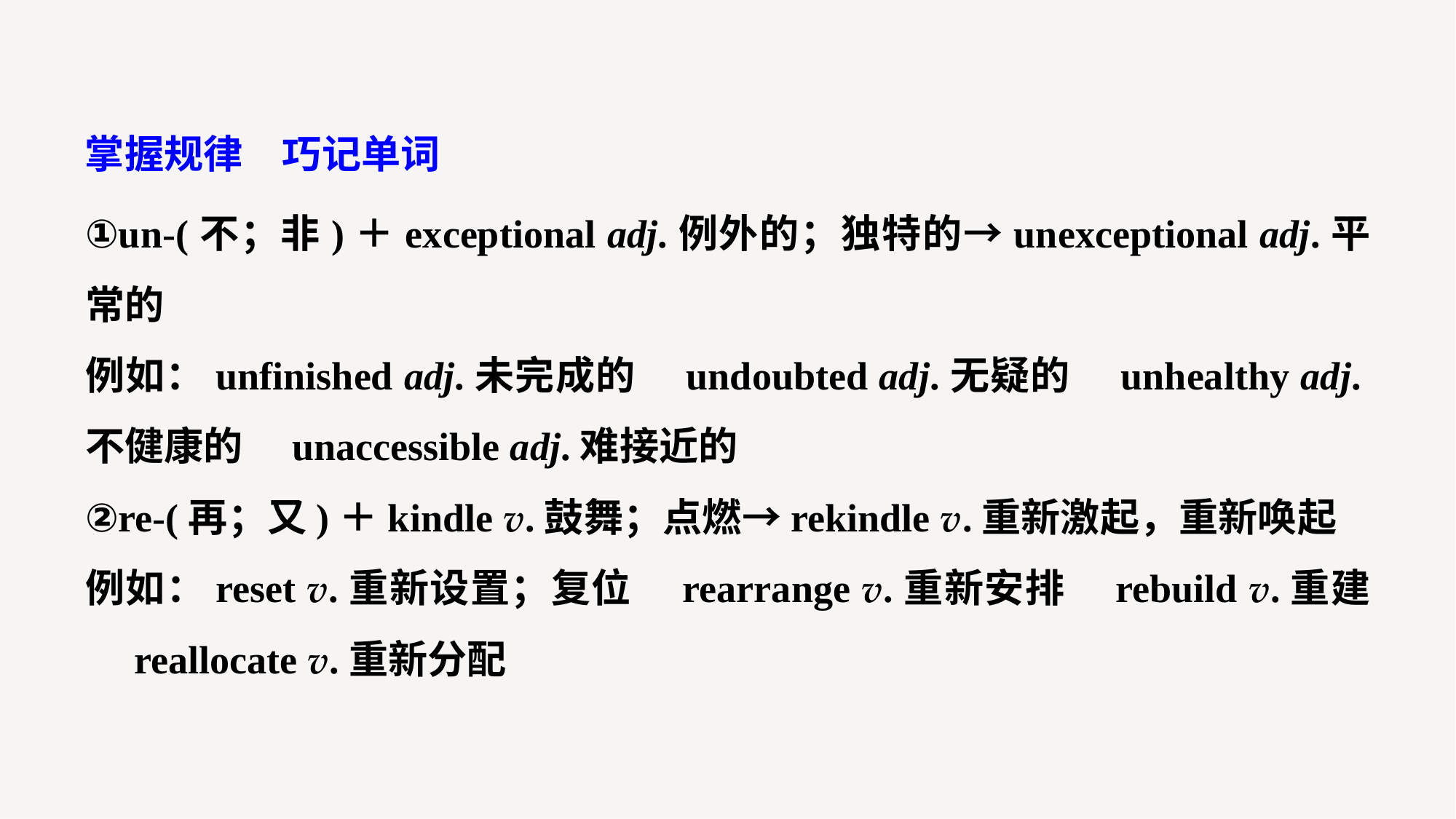

掌握规律　巧记单词
①un-(不；非)＋exceptional adj.例外的；独特的→unexceptional adj.平常的
例如：unfinished adj.未完成的　undoubted adj.无疑的　unhealthy adj.不健康的　unaccessible adj.难接近的
②re-(再；又)＋kindle v.鼓舞；点燃→rekindle v.重新激起，重新唤起
例如：reset v.重新设置；复位　rearrange v.重新安排　rebuild v.重建　reallocate v.重新分配